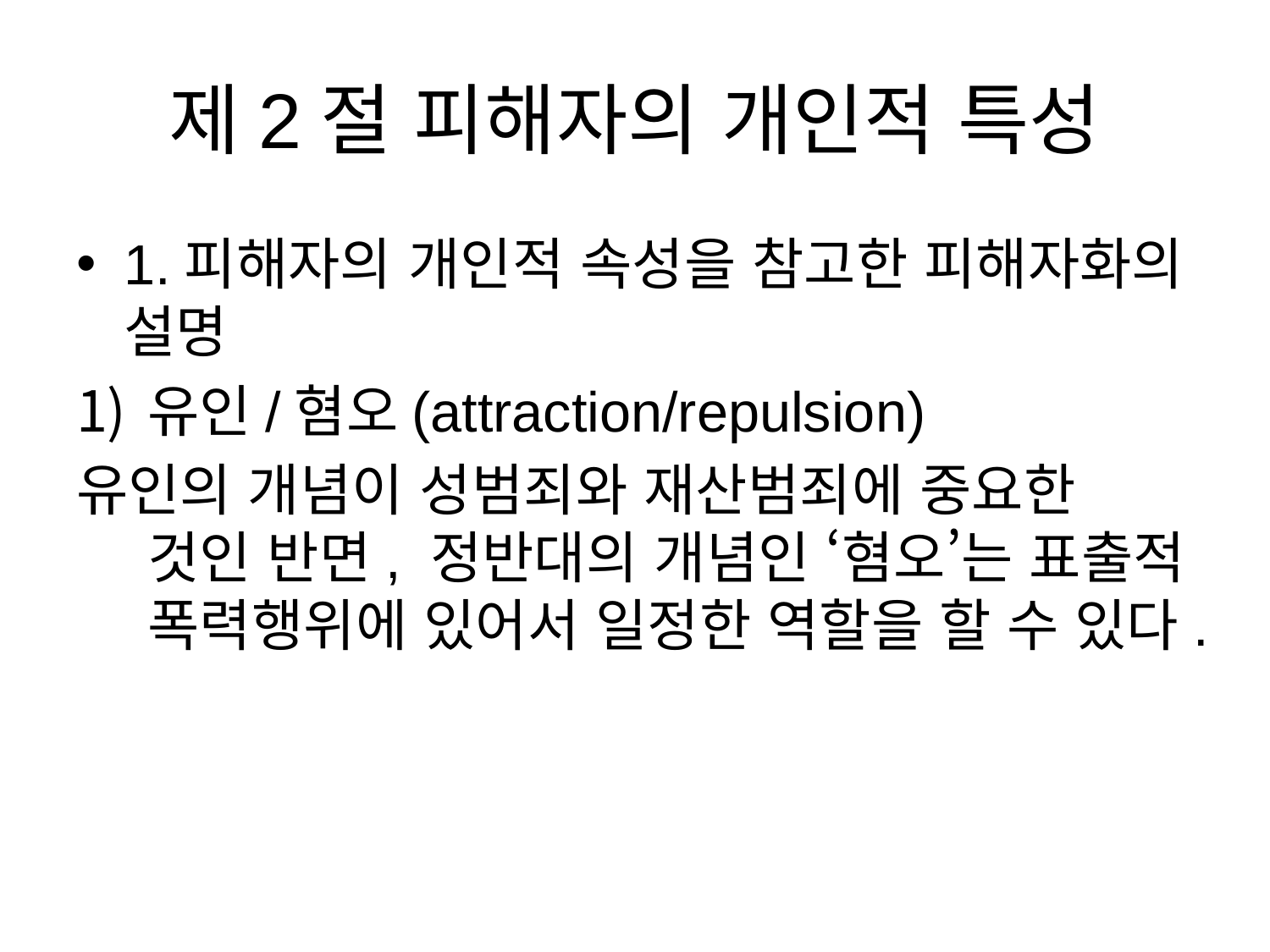

# 제2절 피해자의 개인적 특성
1.피해자의 개인적 속성을 참고한 피해자화의 설명
유인/혐오(attraction/repulsion)
유인의 개념이 성범죄와 재산범죄에 중요한 것인 반면, 정반대의 개념인 ‘혐오’는 표출적 폭력행위에 있어서 일정한 역할을 할 수 있다.